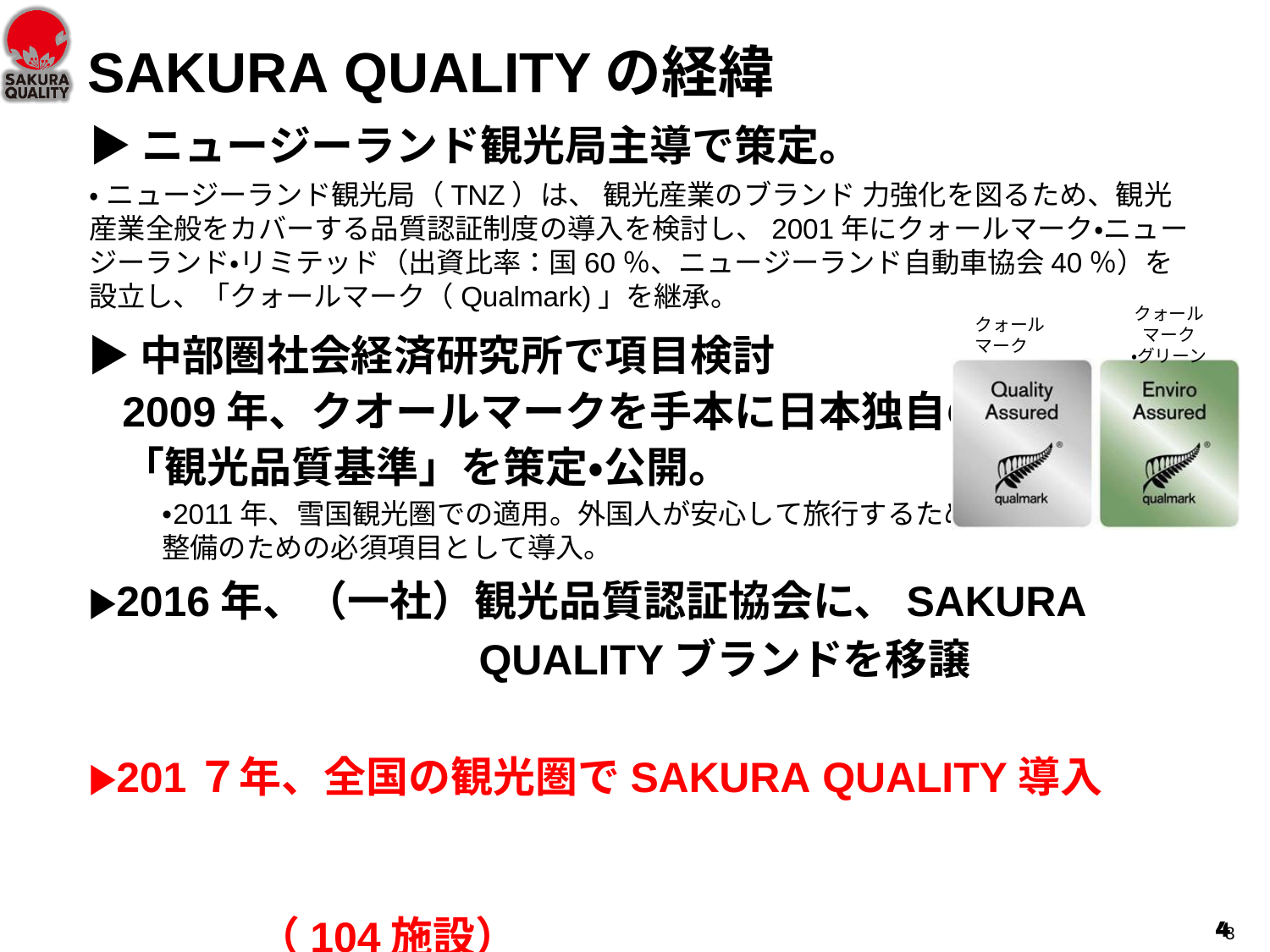

# SAKURA QUALITYの経緯
▶ニュージーランド観光局主導で策定。
•ニュージーランド観光局（TNZ）は、 観光産業のブランド 力強化を図るため、観光産業全般をカバーする品質認証制度の導入を検討し、2001年にクォールマーク・ニュージーランド・リミテッド（出資比率：国60％、ニュージーランド自動車協会40％）を設立し、「クォールマーク（Qualmark)」を継承。

クォールマーク
・グリーン
クォールマーク
▶中部圏社会経済研究所で項目検討
2009年、クオールマークを手本に日本独自の
「観光品質基準」を策定・公開。
•2011年、雪国観光圏での適用。外国人が安心して旅行するための環境整備のための必須項目として導入。

▶2016年、（一社）観光品質認証協会に、SAKURA
　　　　　　　　　QUALITYブランドを移譲

▶201７年、全国の観光圏でSAKURA QUALITY導入
　　　　　　　　　　　　　　　　　　　　　　　　　　　　　　　（104施設）
▶201８年、SAKURA QUALITYに、フェーズⅡを導入
4
3